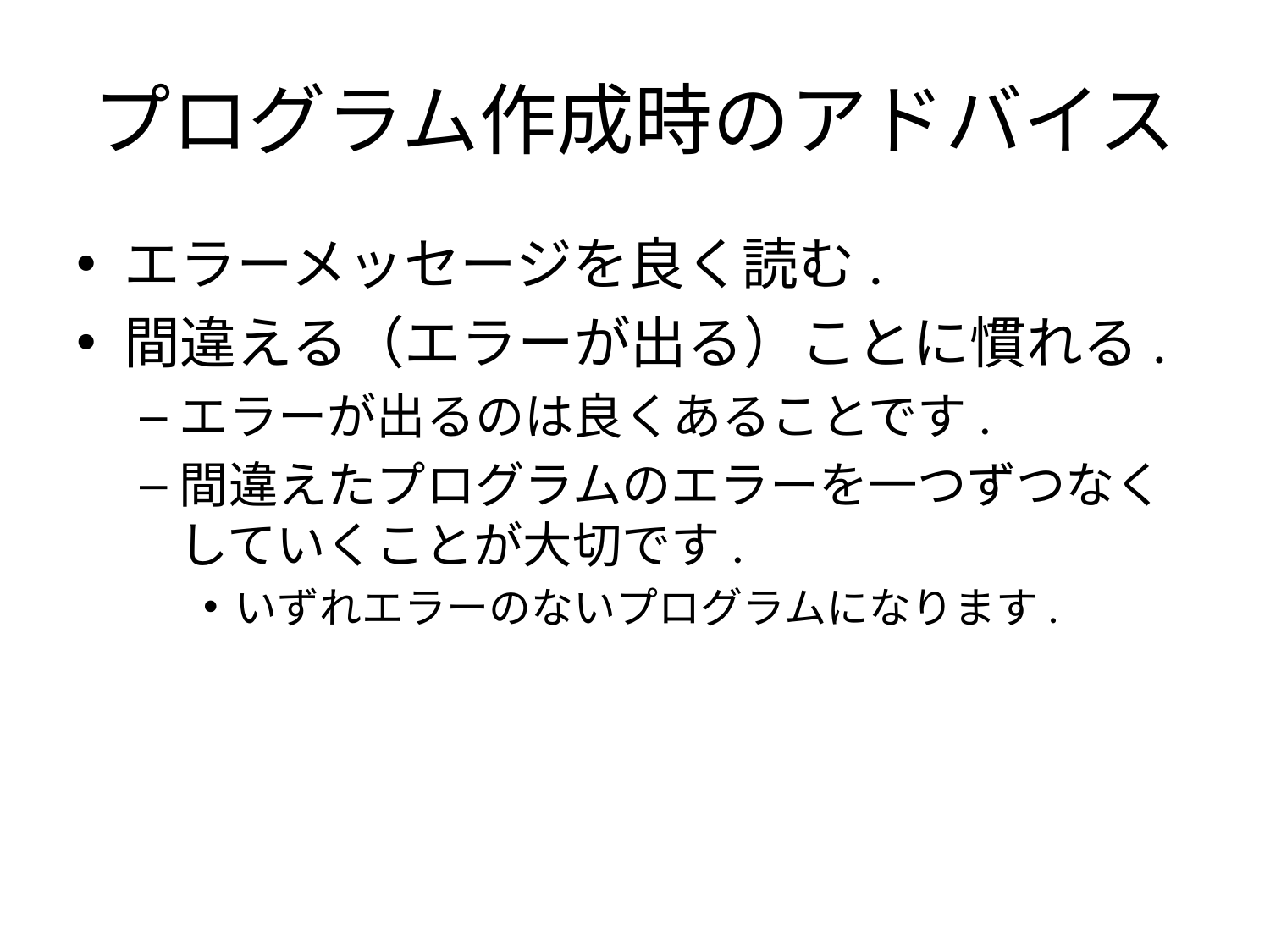

# プログラム作成時のアドバイス
エラーメッセージを良く読む.
間違える（エラーが出る）ことに慣れる.
エラーが出るのは良くあることです.
間違えたプログラムのエラーを一つずつなくしていくことが大切です.
いずれエラーのないプログラムになります.